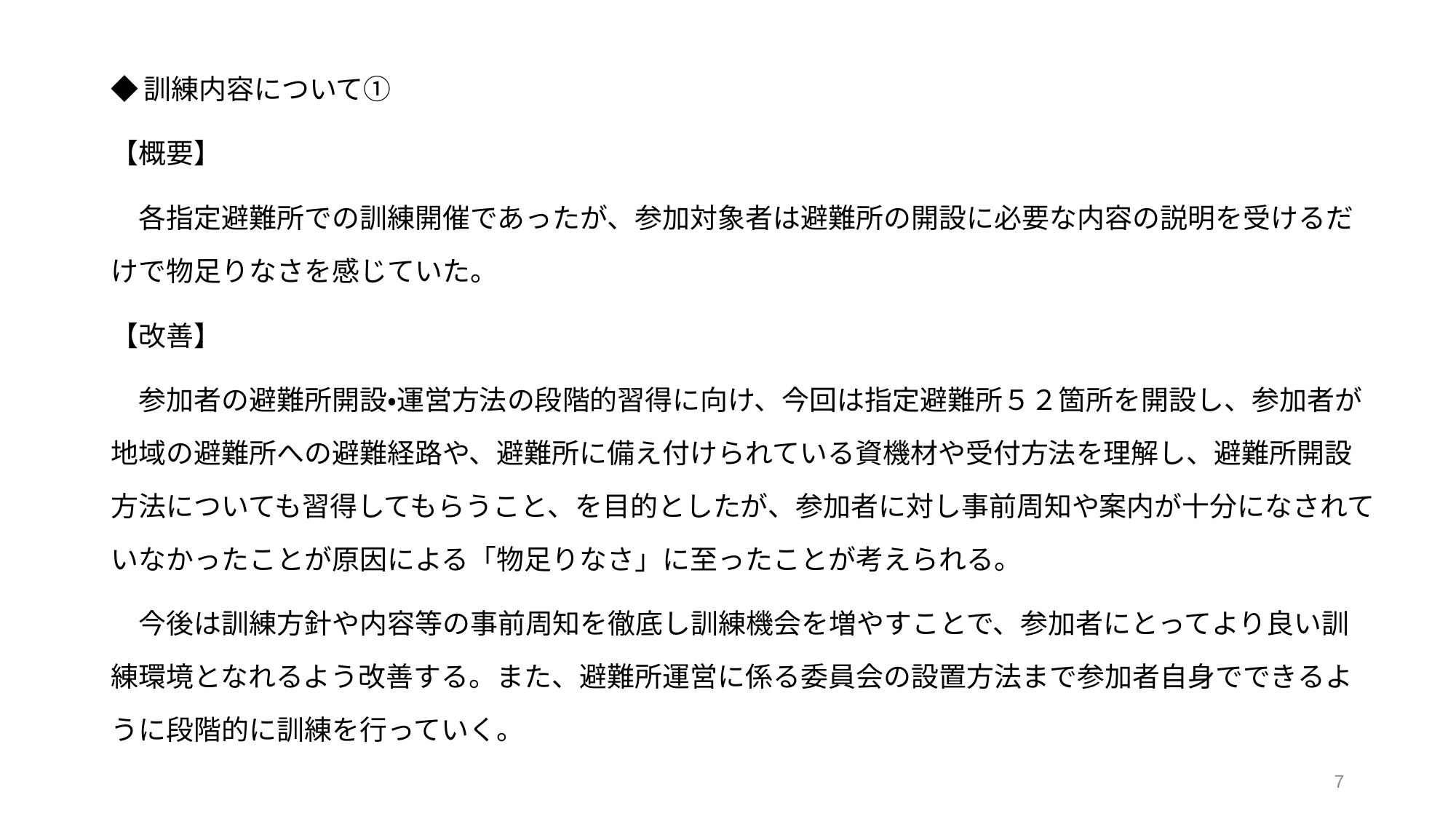

◆訓練内容について①
【概要】
　各指定避難所での訓練開催であったが、参加対象者は避難所の開設に必要な内容の説明を受けるだけで物足りなさを感じていた。
【改善】
　参加者の避難所開設・運営方法の段階的習得に向け、今回は指定避難所５２箇所を開設し、参加者が地域の避難所への避難経路や、避難所に備え付けられている資機材や受付方法を理解し、避難所開設方法についても習得してもらうこと、を目的としたが、参加者に対し事前周知や案内が十分になされていなかったことが原因による「物足りなさ」に至ったことが考えられる。
　今後は訓練方針や内容等の事前周知を徹底し訓練機会を増やすことで、参加者にとってより良い訓練環境となれるよう改善する。また、避難所運営に係る委員会の設置方法まで参加者自身でできるように段階的に訓練を行っていく。
7